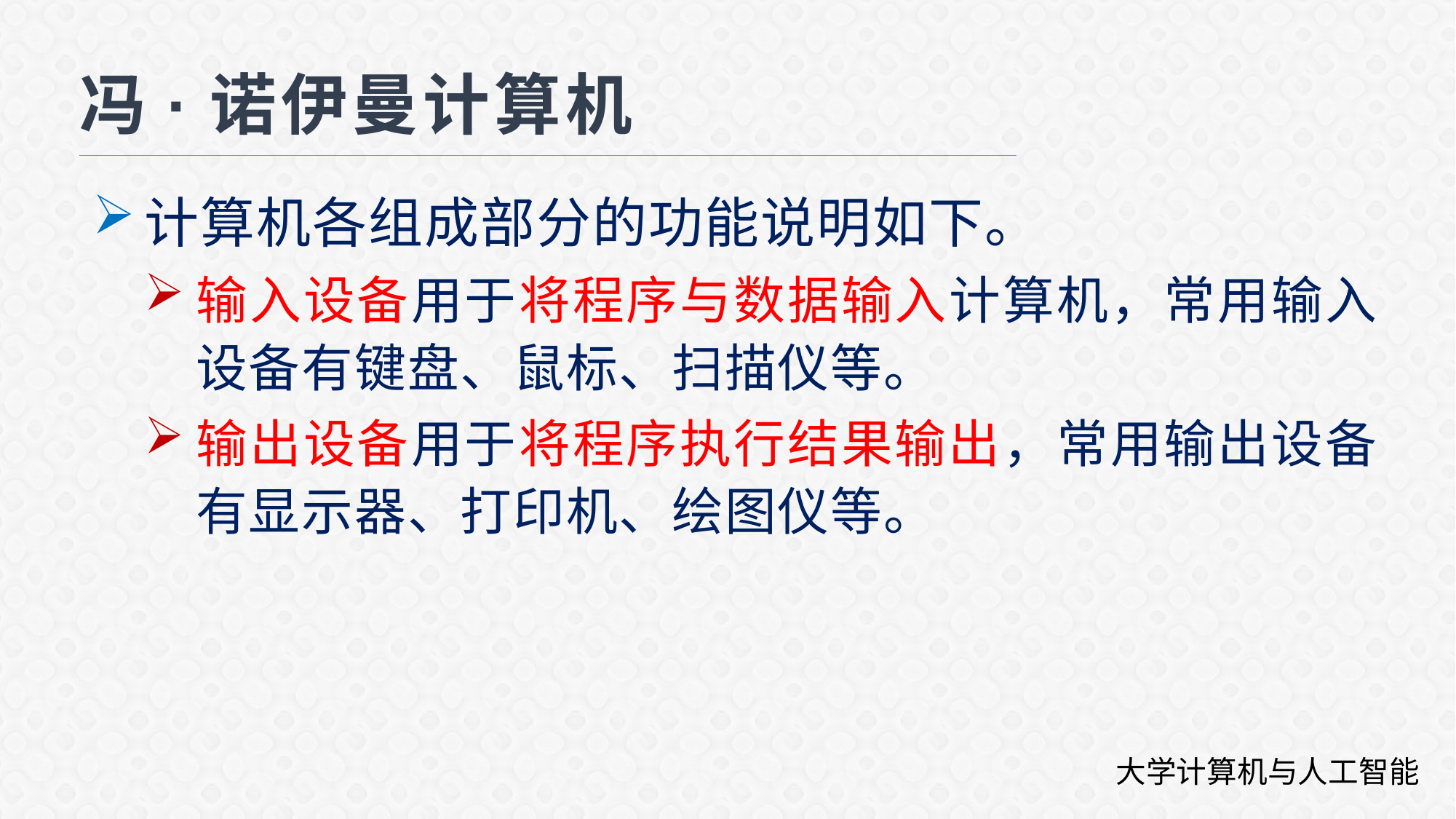

# 冯·诺伊曼计算机
计算机各组成部分的功能说明如下。
输入设备用于将程序与数据输入计算机，常用输入设备有键盘、鼠标、扫描仪等。
输出设备用于将程序执行结果输出，常用输出设备有显示器、打印机、绘图仪等。